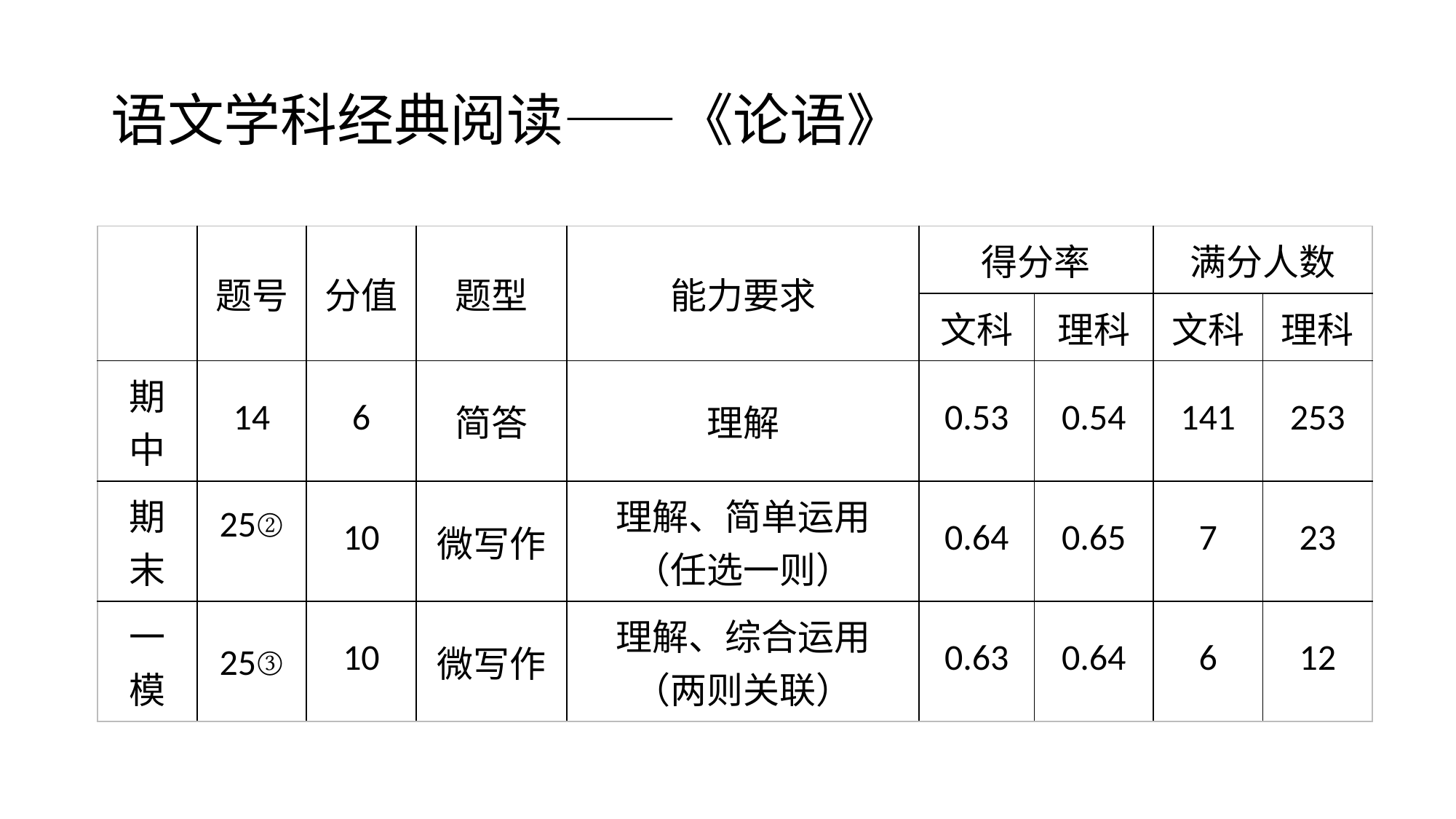

# 语文学科经典阅读——《论语》
|  | 题号 | 分值 | 题型 | 能力要求 | 得分率 |  | 满分人数 |  |
| --- | --- | --- | --- | --- | --- | --- | --- | --- |
|  |  |  |  |  | 文科 | 理科 | 文科 | 理科 |
| 期中 | 14 | 6 | 简答 | 理解 | 0.53 | 0.54 | 141 | 253 |
| 期末 | 25② | 10 | 微写作 | 理解、简单运用 （任选一则） | 0.64 | 0.65 | 7 | 23 |
| 一模 | 25③ | 10 | 微写作 | 理解、综合运用 （两则关联） | 0.63 | 0.64 | 6 | 12 |